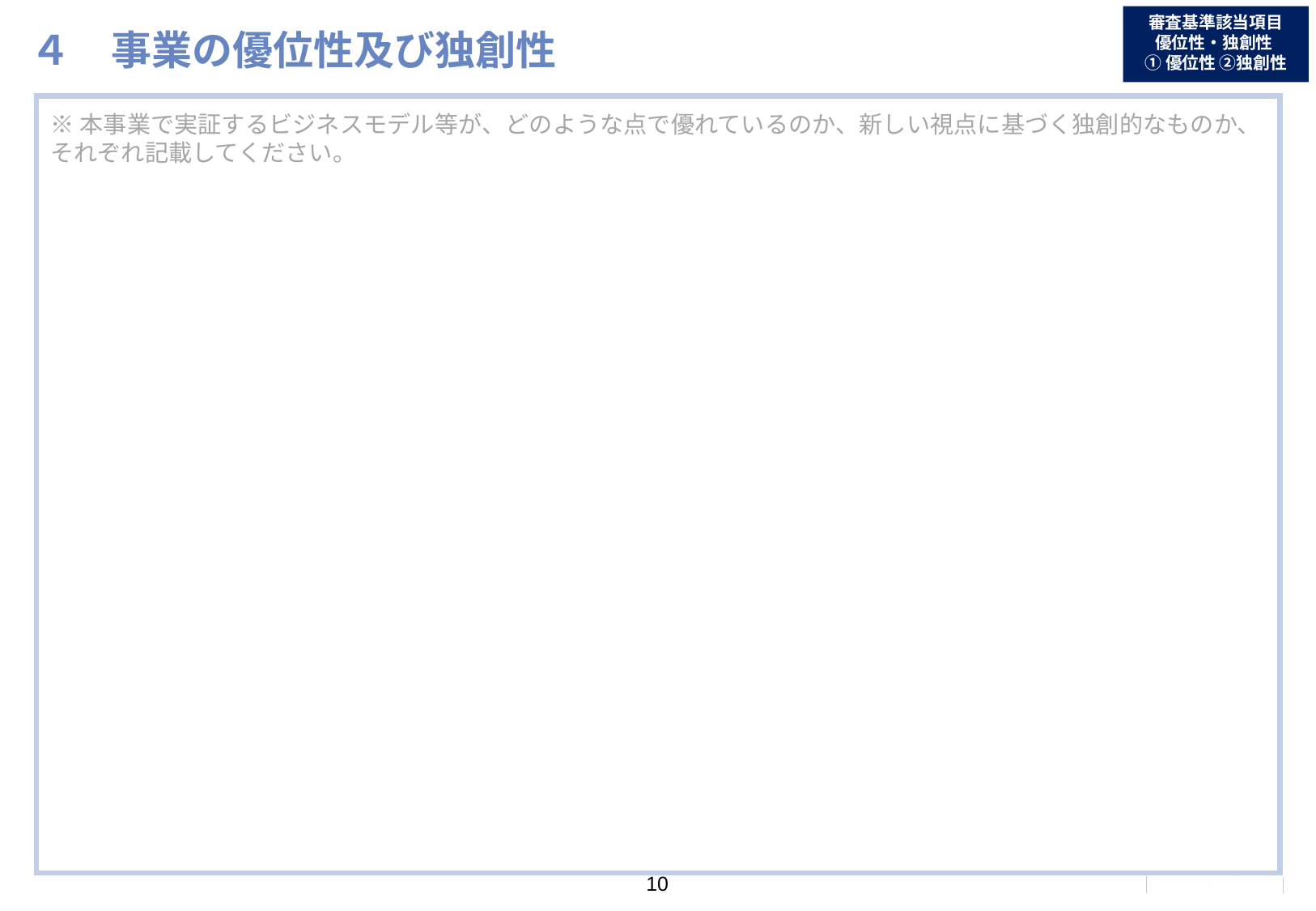

# ４　事業の優位性及び独創性
審査基準該当項目
優位性・独創性
①優位性 ②独創性

※本事業で実証するビジネスモデル等が、どのような点で優れているのか、新しい視点に基づく独創的なものか、それぞれ記載してください。